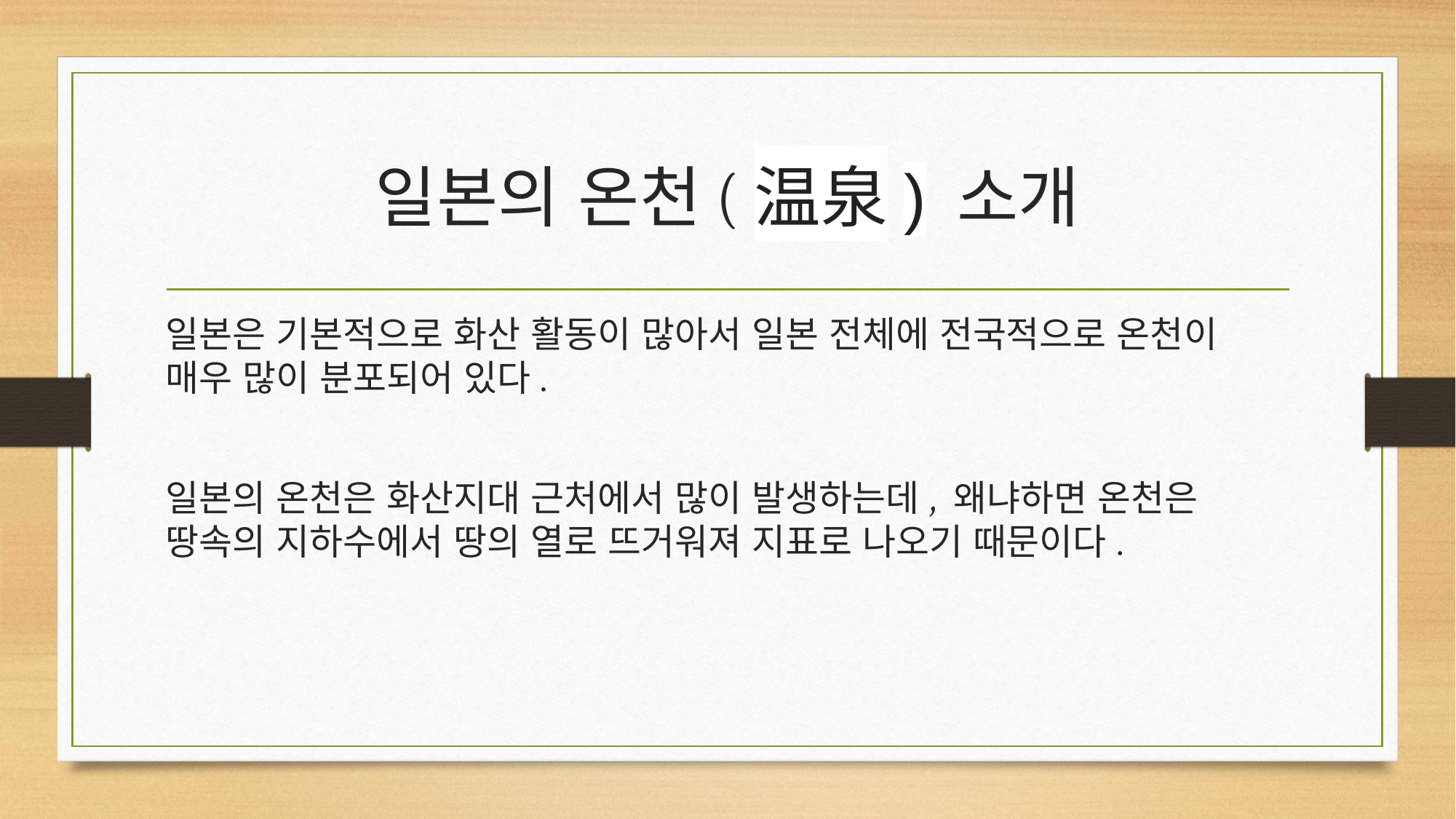

# 일본의 온천(温泉) 소개
일본은 기본적으로 화산 활동이 많아서 일본 전체에 전국적으로 온천이 매우 많이 분포되어 있다.

일본의 온천은 화산지대 근처에서 많이 발생하는데, 왜냐하면 온천은 땅속의 지하수에서 땅의 열로 뜨거워져 지표로 나오기 때문이다.